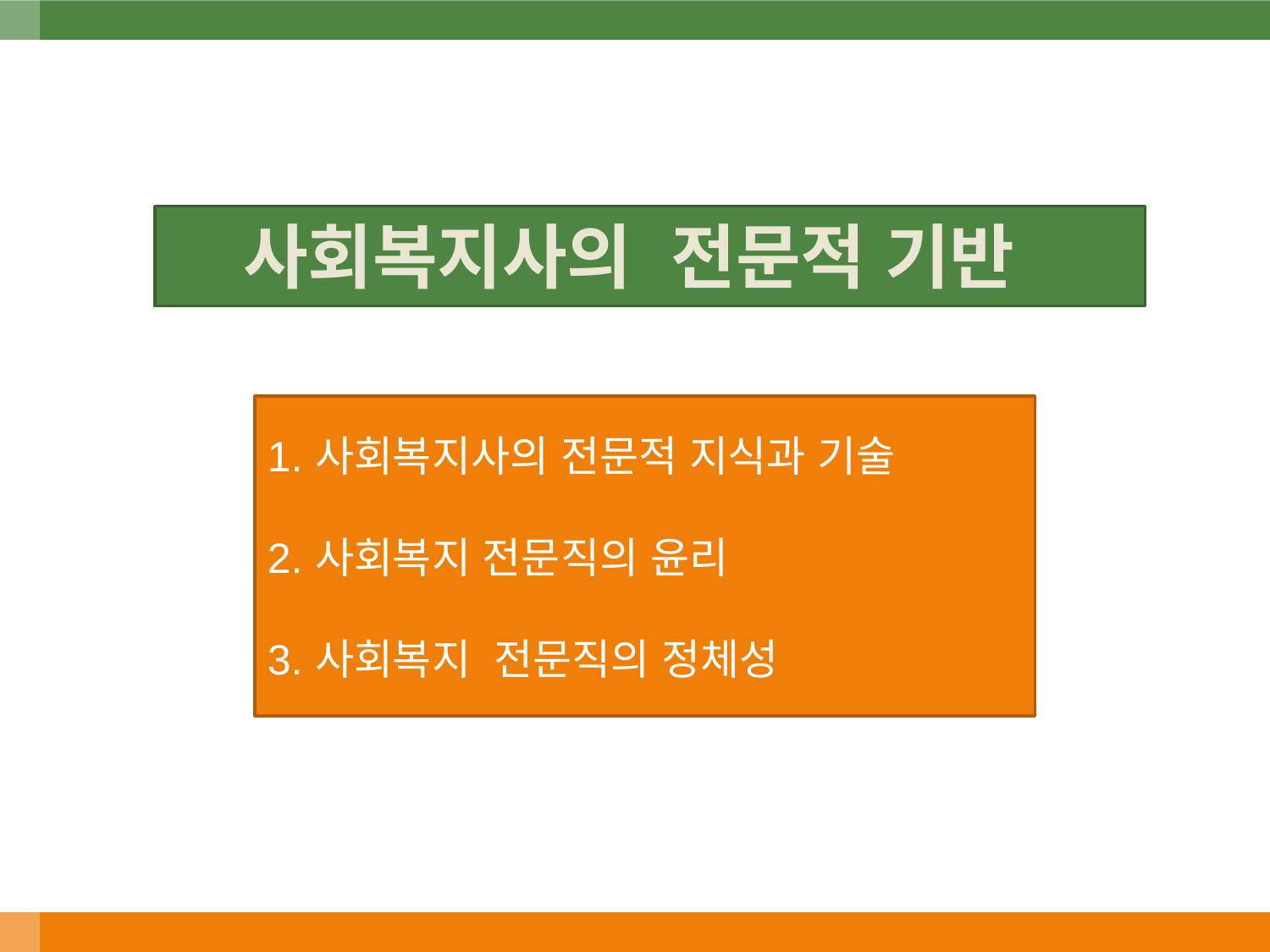

사회복지사의  전문적 기반

사회복지사의 전문적 지식과 기술

사회복지 전문직의 윤리

사회복지  전문직의 정체성